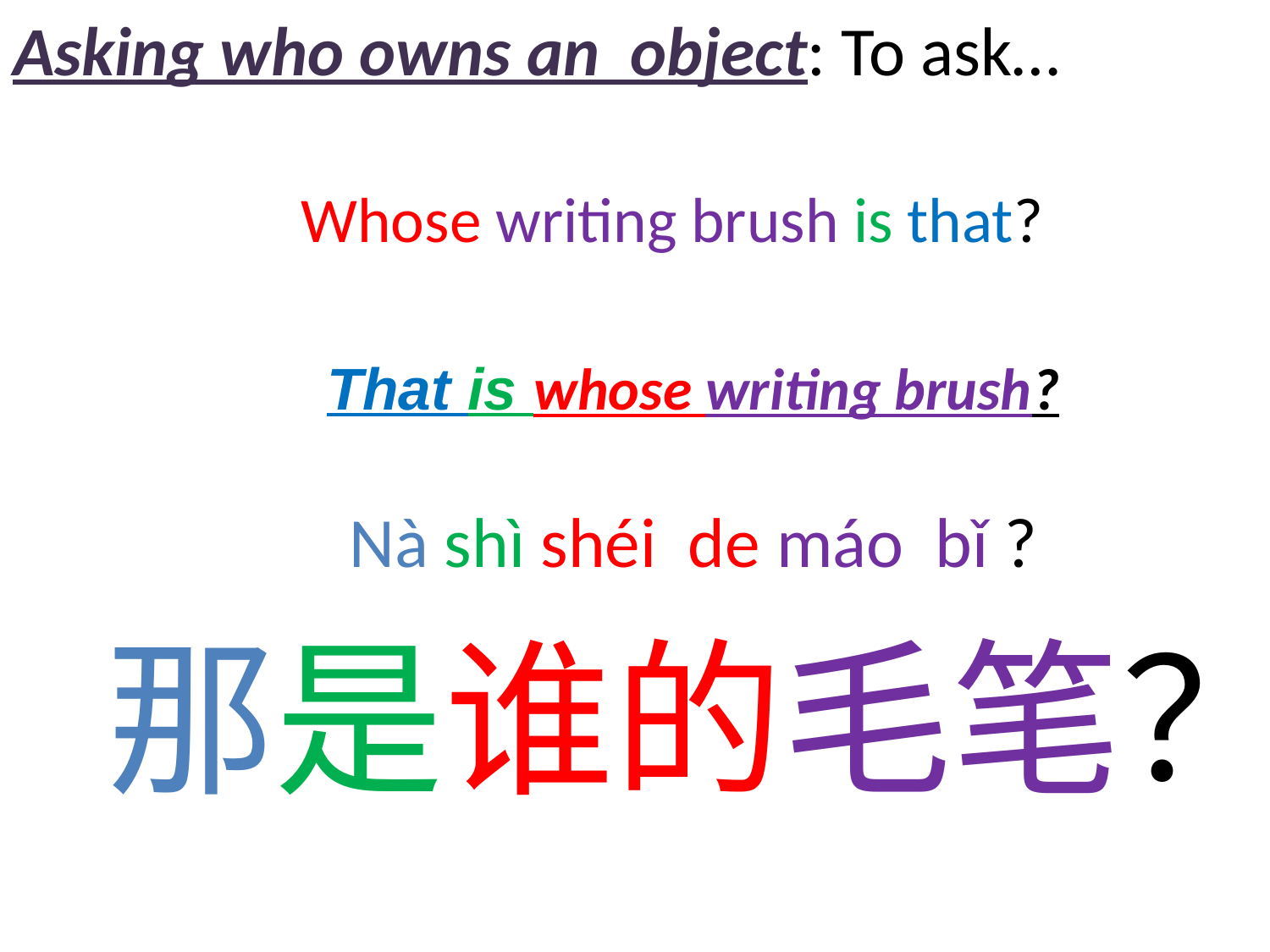

# Asking who owns an  object: To ask…
Whose writing brush is that?
That is whose writing brush?
Nà shì shéi  de máo  bǐ ?
那是谁的毛笔？